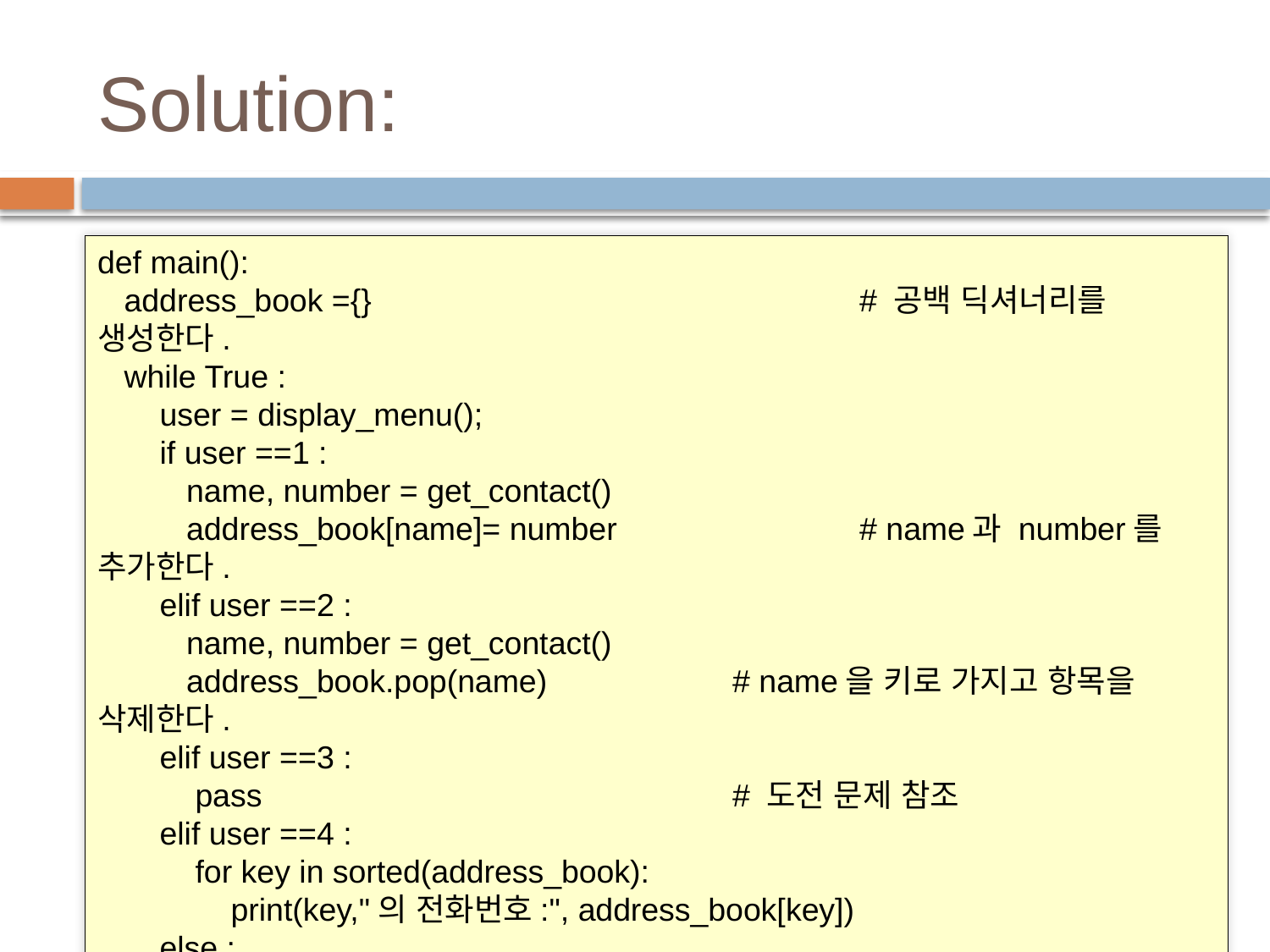

# Solution:
def main():
   address_book ={} 				# 공백 딕셔너리를 생성한다.
   while True :
       user = display_menu();
       if user ==1 :
          name, number = get_contact()
          address_book[name]= number		# name과 number를 추가한다.
       elif user ==2 :
          name, number = get_contact()
          address_book.pop(name)		# name을 키로 가지고 항목을 삭제한다.
       elif user ==3 :
           pass 				# 도전 문제 참조
       elif user ==4 :
           for key in sorted(address_book):
               print(key,"의 전화번호:", address_book[key])
       else :
            break